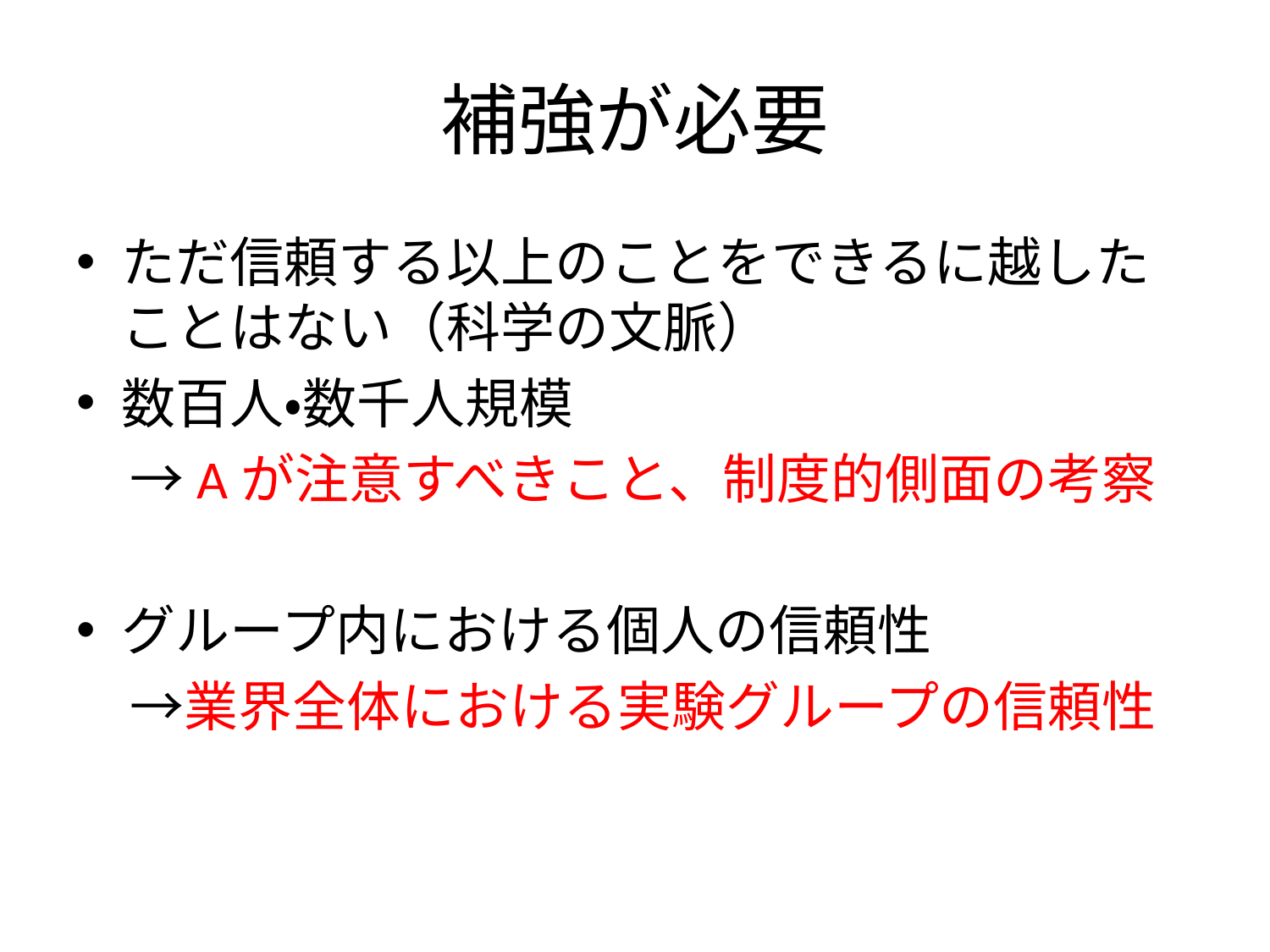

# 補強が必要
ただ信頼する以上のことをできるに越したことはない（科学の文脈）
数百人・数千人規模
　→Aが注意すべきこと、制度的側面の考察

グループ内における個人の信頼性
　→業界全体における実験グループの信頼性